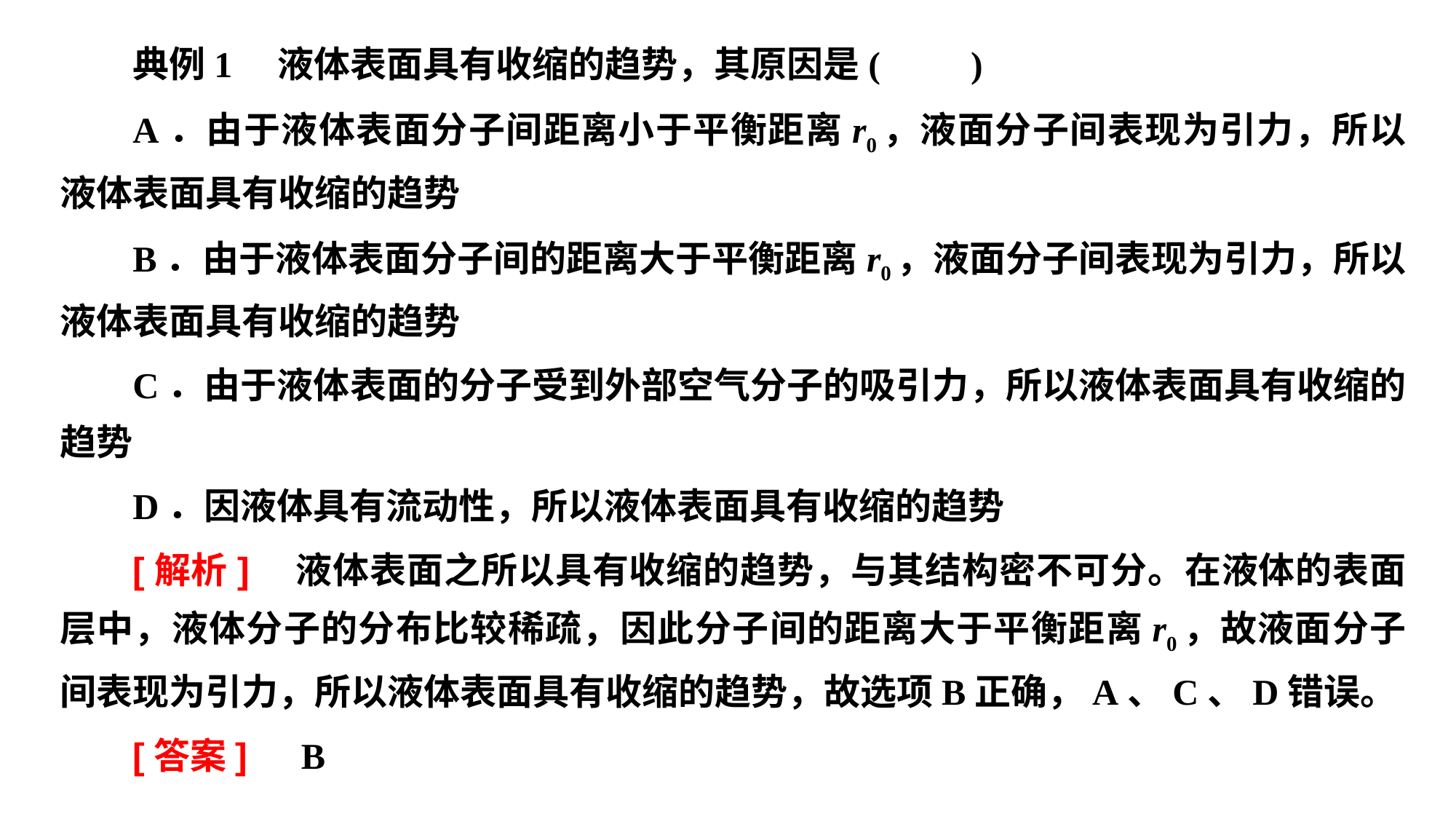

典例1　液体表面具有收缩的趋势，其原因是(　　)
A．由于液体表面分子间距离小于平衡距离r0，液面分子间表现为引力，所以液体表面具有收缩的趋势
B．由于液体表面分子间的距离大于平衡距离r0，液面分子间表现为引力，所以液体表面具有收缩的趋势
C．由于液体表面的分子受到外部空气分子的吸引力，所以液体表面具有收缩的趋势
D．因液体具有流动性，所以液体表面具有收缩的趋势
[解析]　液体表面之所以具有收缩的趋势，与其结构密不可分。在液体的表面层中，液体分子的分布比较稀疏，因此分子间的距离大于平衡距离r0，故液面分子间表现为引力，所以液体表面具有收缩的趋势，故选项B正确，A、C、D错误。
[答案]　B